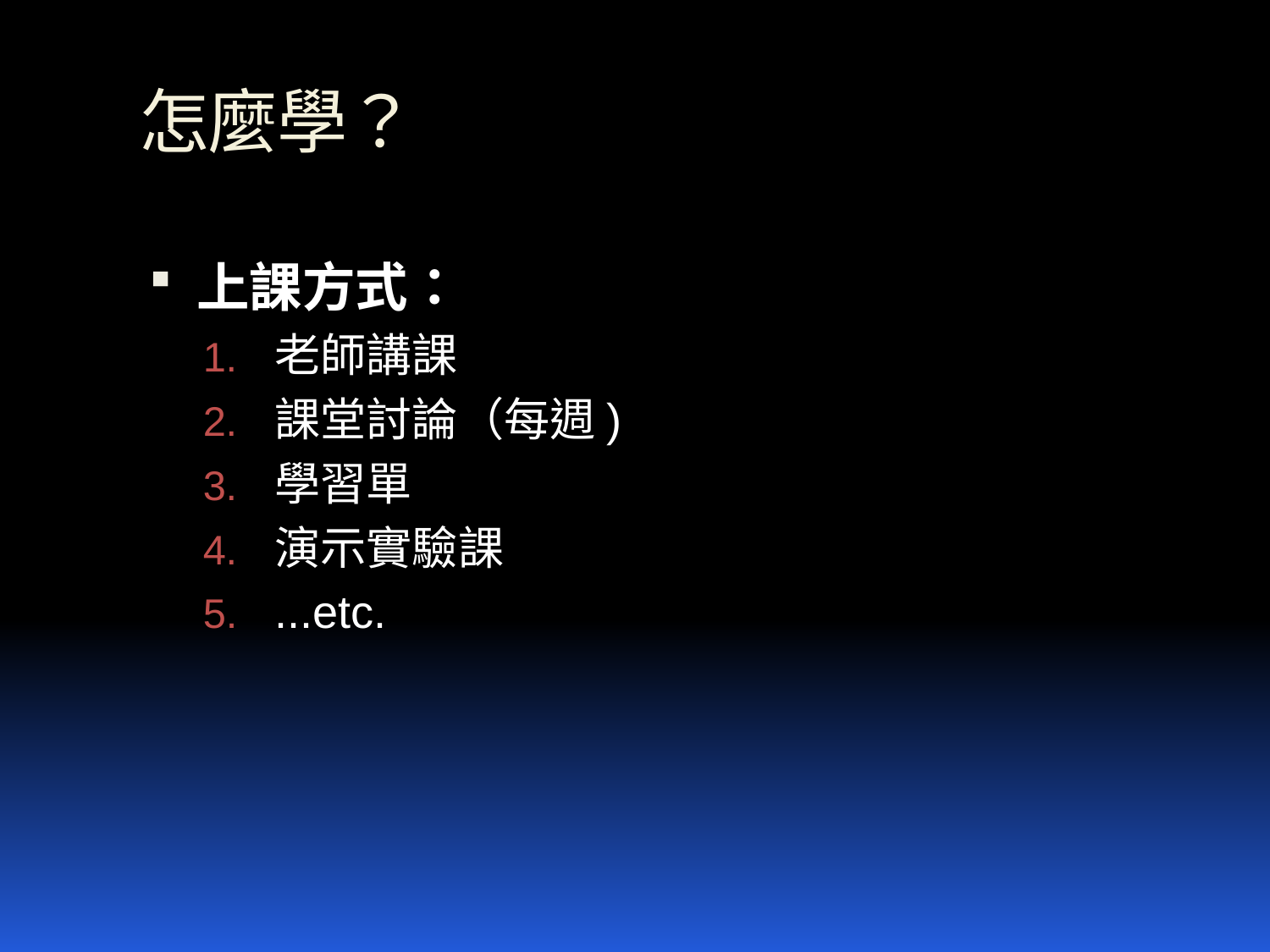

# 怎麼學？
上課方式：
老師講課
課堂討論（每週)
學習單
演示實驗課
...etc.